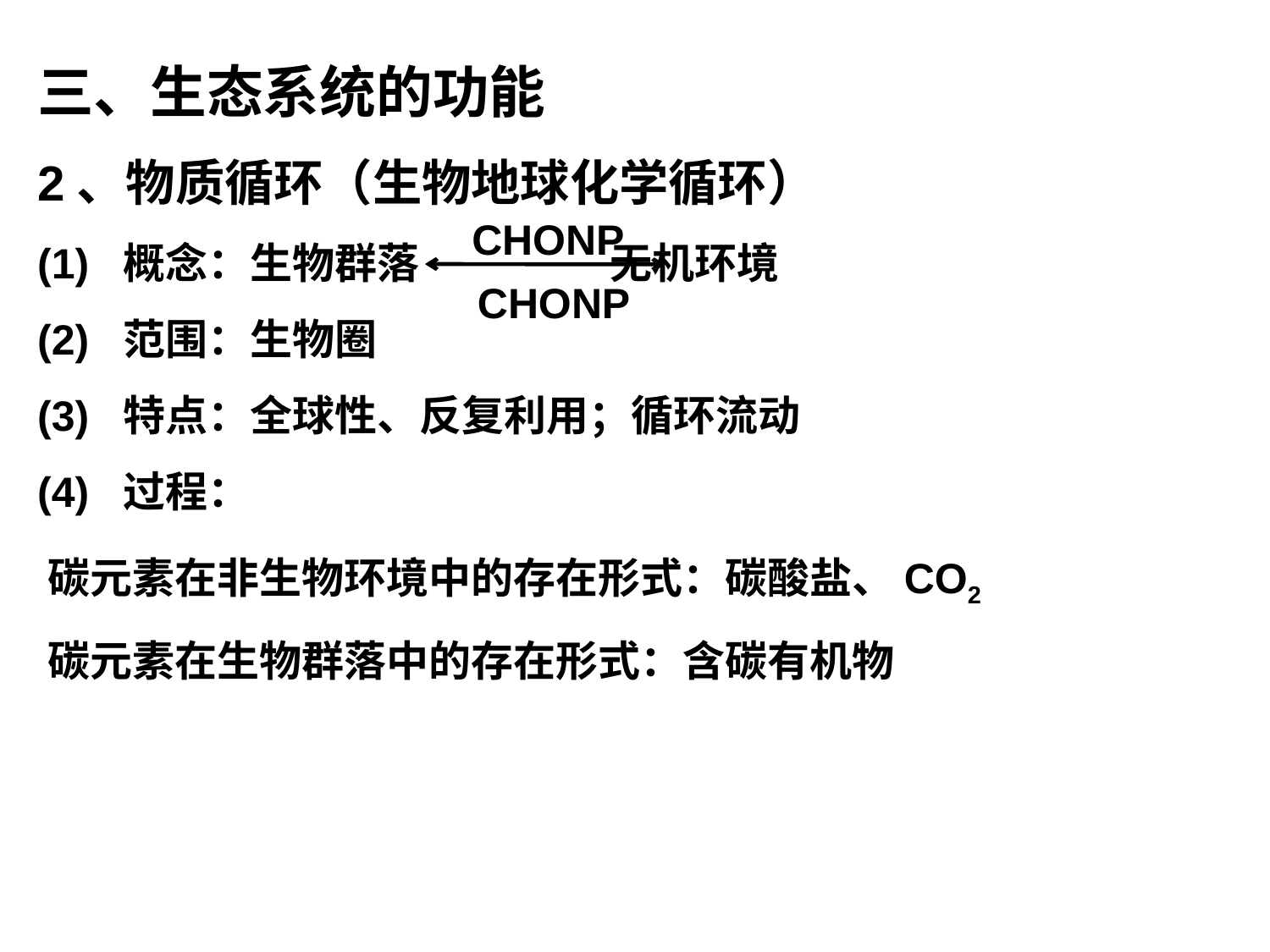

三、生态系统的功能
2、物质循环（生物地球化学循环）
(1)  概念：生物群落                    无机环境
(2)  范围：生物圈
(3)  特点：全球性、反复利用；循环流动
(4)  过程：
CHONP
CHONP

碳元素在非生物环境中的存在形式：碳酸盐、CO2
碳元素在生物群落中的存在形式：含碳有机物